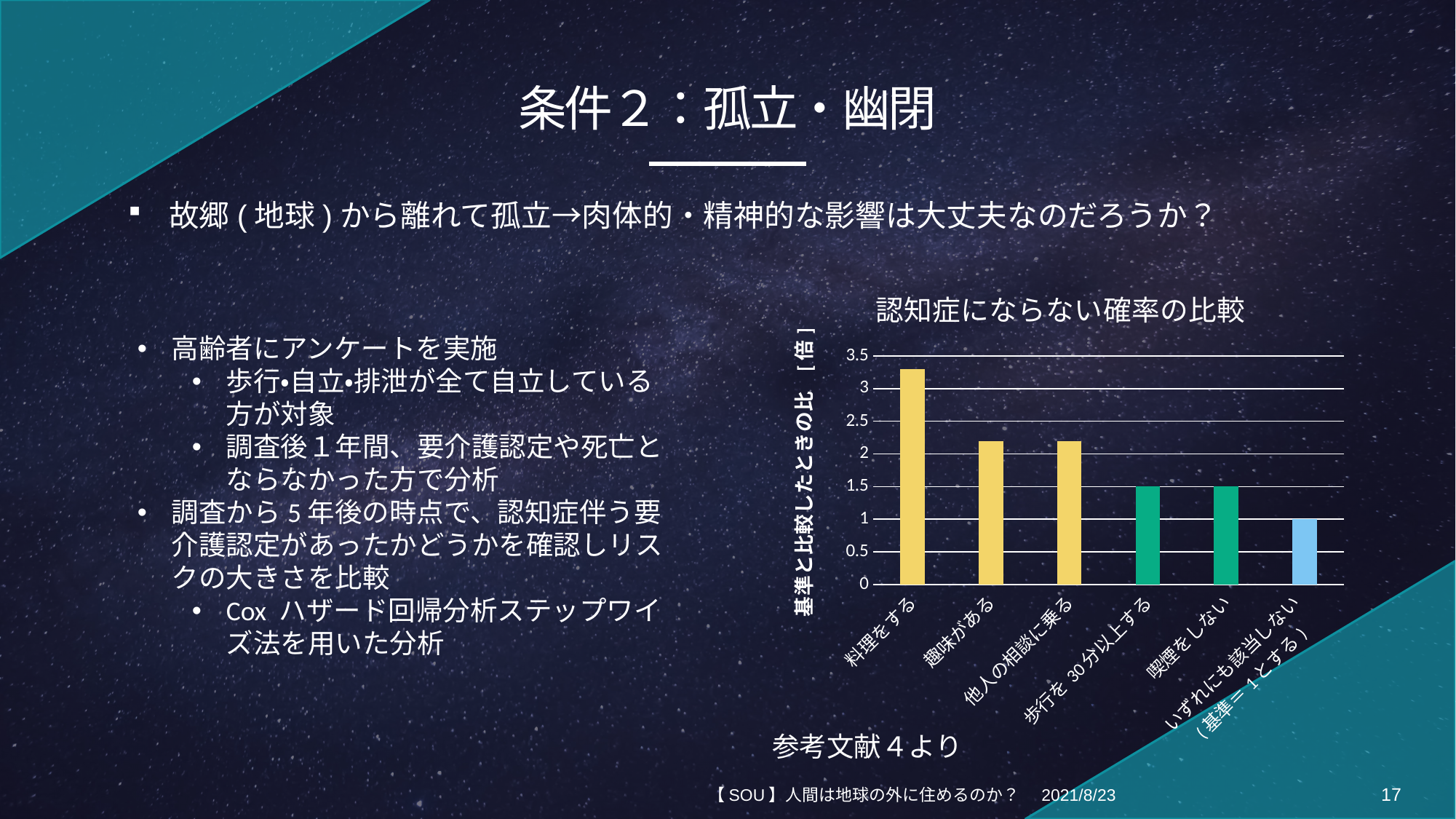

# 条件２：孤立・幽閉
故郷(地球)から離れて孤立→肉体的・精神的な影響は大丈夫なのだろうか？

### Chart: 認知症にならない確率の比較

| Category | 系列 1 |
|---|---|
| 料理をする | 3.3 |
| 趣味がある | 2.2 |
| 他人の相談に乗る | 2.2 |
| 歩行を30分以上する | 1.5 |
| 喫煙をしない | 1.5 |
| いずれにも該当しない
(基準＝1とする) | 1.0 |
高齢者にアンケートを実施
歩行・自立・排泄が全て自立している方が対象
調査後１年間、要介護認定や死亡とならなかった方で分析
調査から5年後の時点で、認知症伴う要介護認定があったかどうかを確認しリスクの大きさを比較
Cox ハザード回帰分析ステップワイズ法を用いた分析

参考文献４より
【SOU】人間は地球の外に住めるのか？
2021/8/23
17